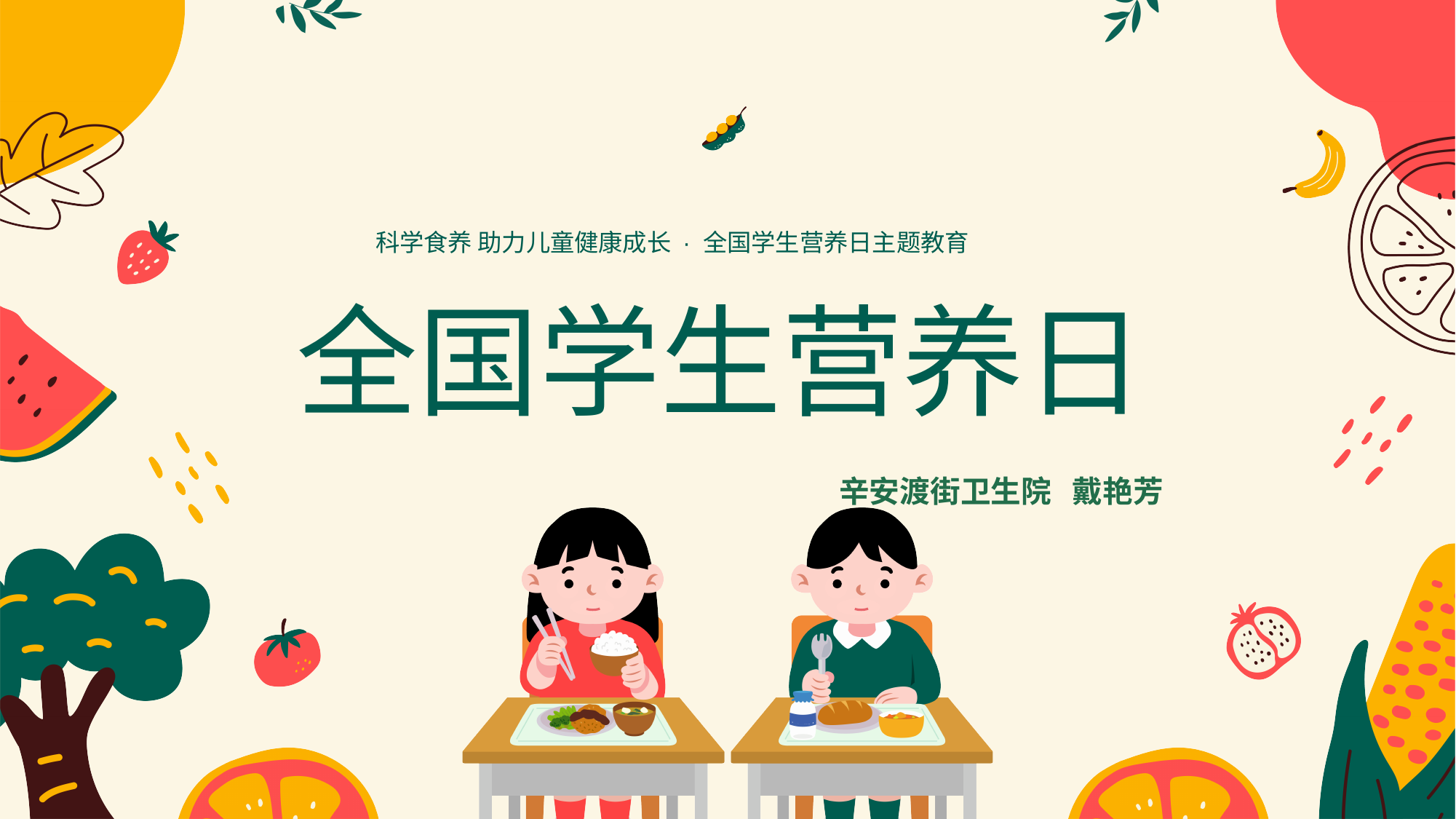

科学食养 助力儿童健康成长 · 全国学生营养日主题教育
全国学生营养日
辛安渡街卫生院   戴艳芳